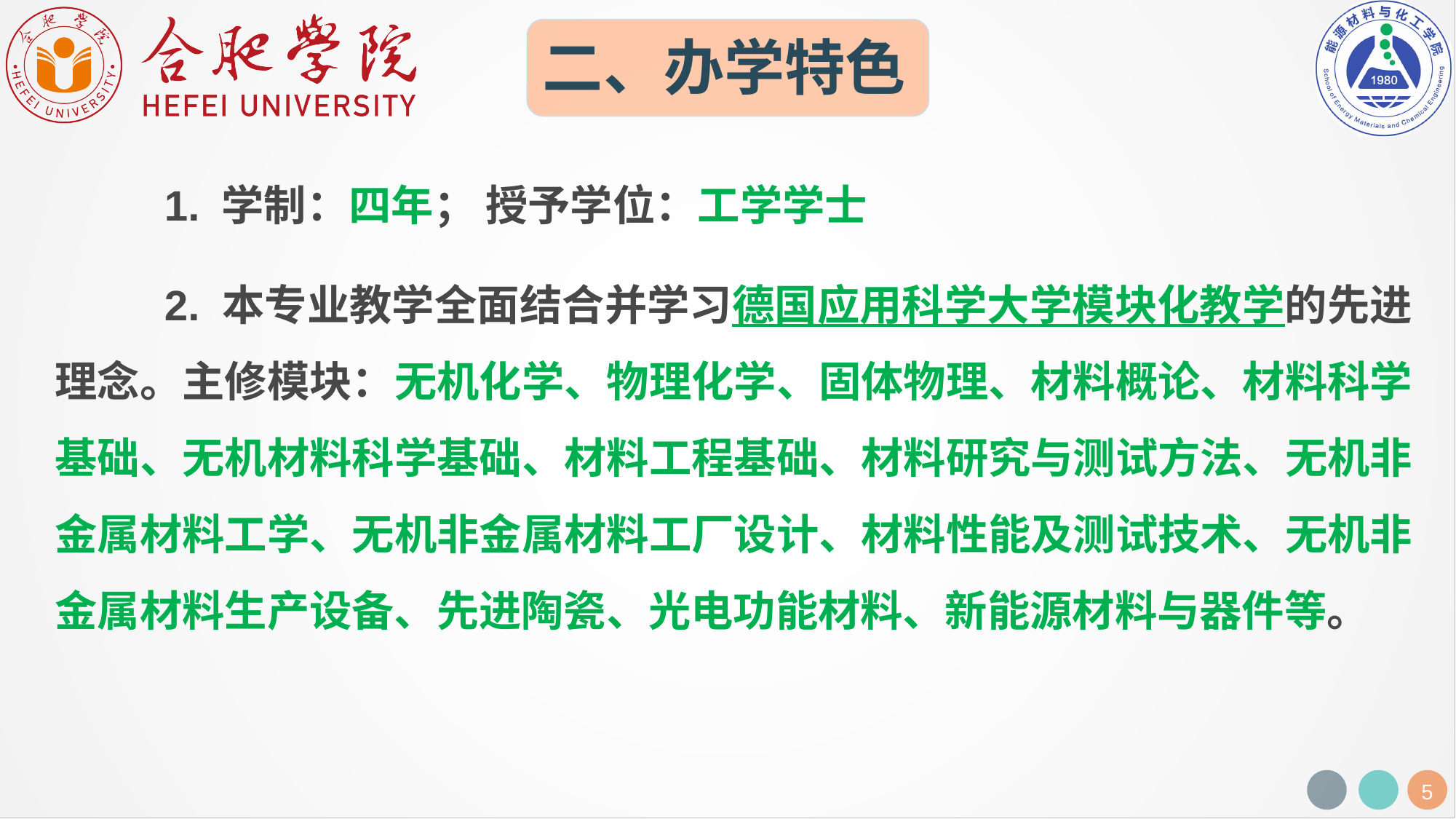

二、办学特色
	1. 学制：四年； 授予学位：工学学士
	2. 本专业教学全面结合并学习德国应用科学大学模块化教学的先进理念。主修模块：无机化学、物理化学、固体物理、材料概论、材料科学基础、无机材料科学基础、材料工程基础、材料研究与测试方法、无机非金属材料工学、无机非金属材料工厂设计、材料性能及测试技术、无机非金属材料生产设备、先进陶瓷、光电功能材料、新能源材料与器件等。